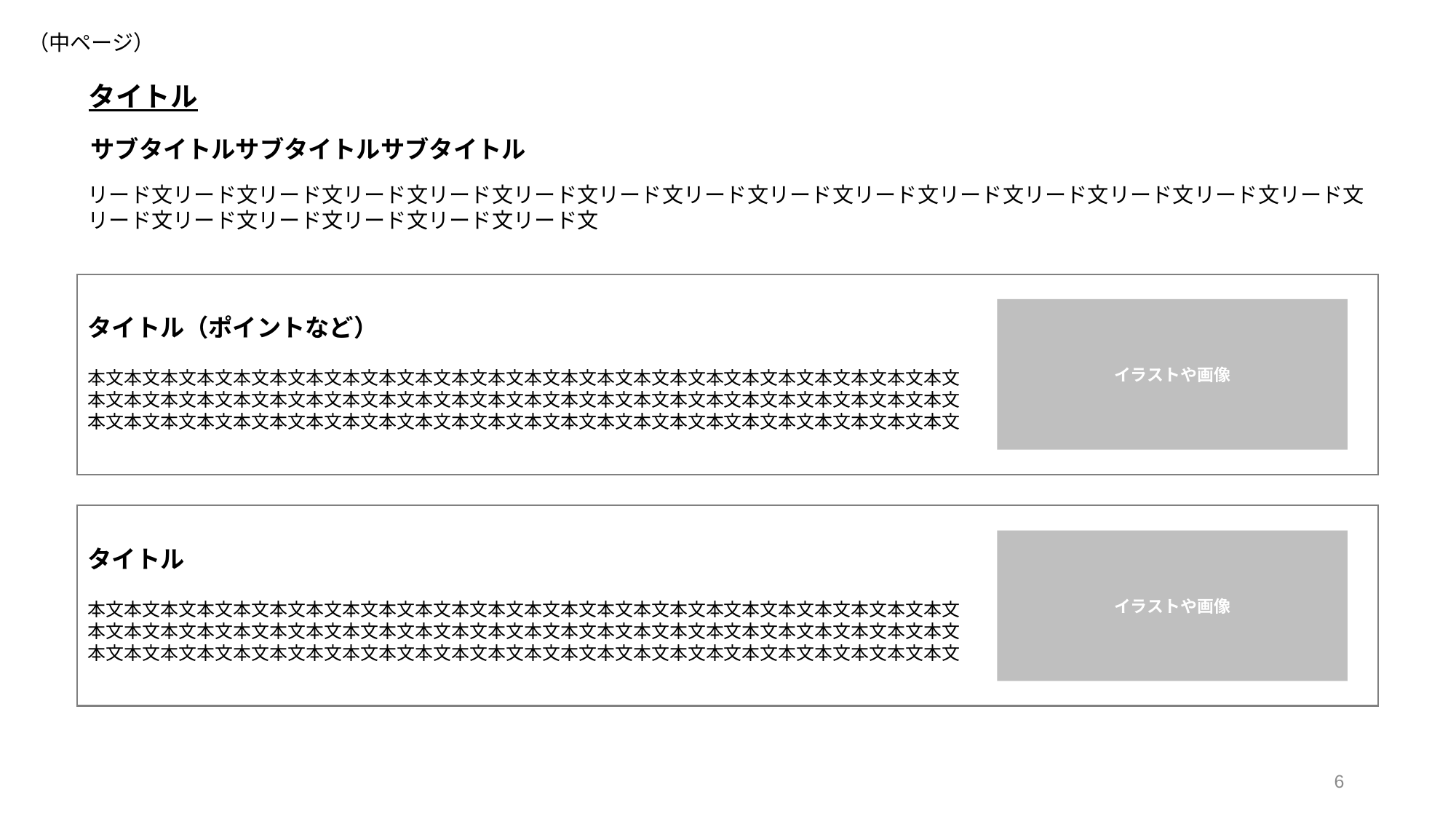

（中ページ）
タイトル
サブタイトルサブタイトルサブタイトル
リード文リード文リード文リード文リード文リード文リード文リード文リード文リード文リード文リード文リード文リード文リード文リード文リード文リード文リード文リード文リード文

タイトル（ポイントなど）

本文本文本文本文本文本文本文本文本文本文本文本文本文本文本文本文本文本文本文本文本文本文本文本文
本文本文本文本文本文本文本文本文本文本文本文本文本文本文本文本文本文本文本文本文本文本文本文本文
本文本文本文本文本文本文本文本文本文本文本文本文本文本文本文本文本文本文本文本文本文本文本文本文

イラストや画像

タイトル

本文本文本文本文本文本文本文本文本文本文本文本文本文本文本文本文本文本文本文本文本文本文本文本文
本文本文本文本文本文本文本文本文本文本文本文本文本文本文本文本文本文本文本文本文本文本文本文本文
本文本文本文本文本文本文本文本文本文本文本文本文本文本文本文本文本文本文本文本文本文本文本文本文

イラストや画像
6